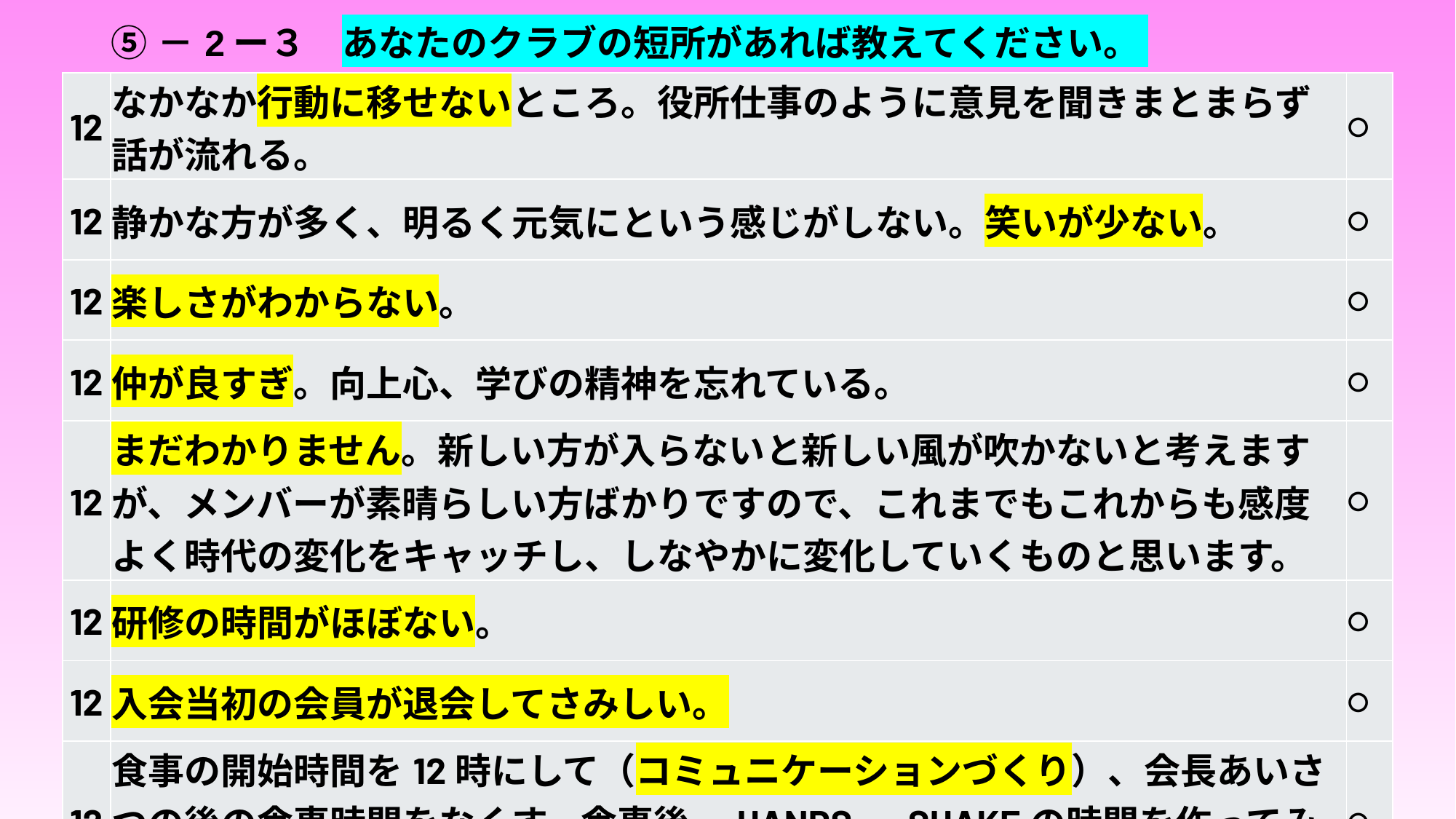

# ⑤－2ー３　あなたのクラブの短所があれば教えてください。
| 12 | なかなか行動に移せないところ。役所仕事のように意見を聞きまとまらず話が流れる。 | 〇 |
| --- | --- | --- |
| 12 | 静かな方が多く、明るく元気にという感じがしない。笑いが少ない。 | 〇 |
| 12 | 楽しさがわからない。 | 〇 |
| 12 | 仲が良すぎ。向上心、学びの精神を忘れている。 | 〇 |
| 12 | まだわかりません。新しい方が入らないと新しい風が吹かないと考えますが、メンバーが素晴らしい方ばかりですので、これまでもこれからも感度よく時代の変化をキャッチし、しなやかに変化していくものと思います。 | 〇 |
| 12 | 研修の時間がほぼない。 | 〇 |
| 12 | 入会当初の会員が退会してさみしい。 | 〇 |
| 12 | 食事の開始時間を12時にして（コミュニケーションづくり）、会長あいさつの後の食事時間をなくす。食事後、HANDS　SHAKEの時間を作ってみては。 | 〇 |